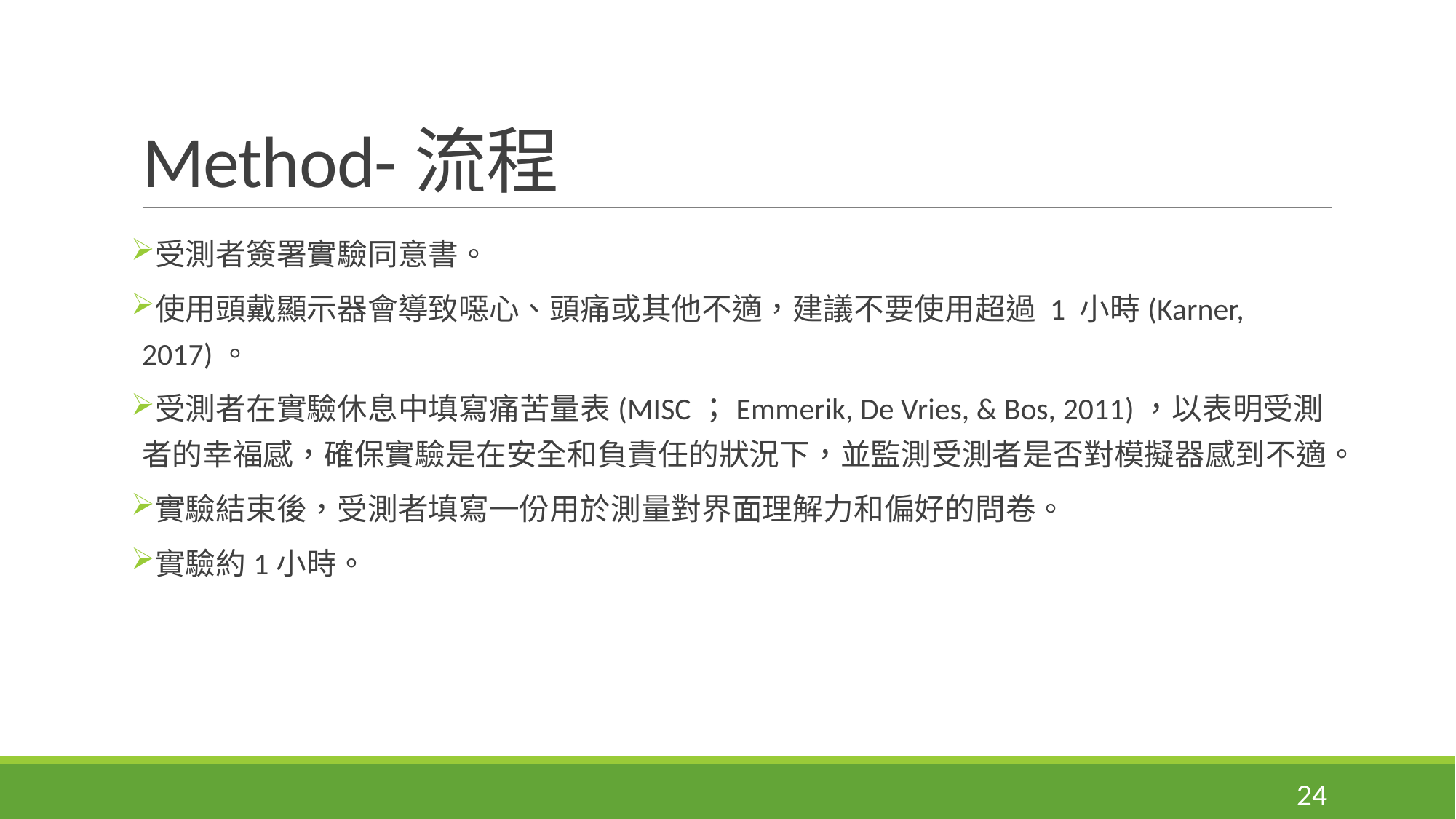

# Method-流程
受測者簽署實驗同意書。
使用頭戴顯示器會導致噁心、頭痛或其他不適，建議不要使用超過 1 小時(Karner, 2017)。
受測者在實驗休息中填寫痛苦量表(MISC；Emmerik, De Vries, & Bos, 2011)，以表明受測者的幸福感，確保實驗是在安全和負責任的狀況下，並監測受測者是否對模擬器感到不適。
實驗結束後，受測者填寫一份用於測量對界面理解力和偏好的問卷。
實驗約1小時。

24